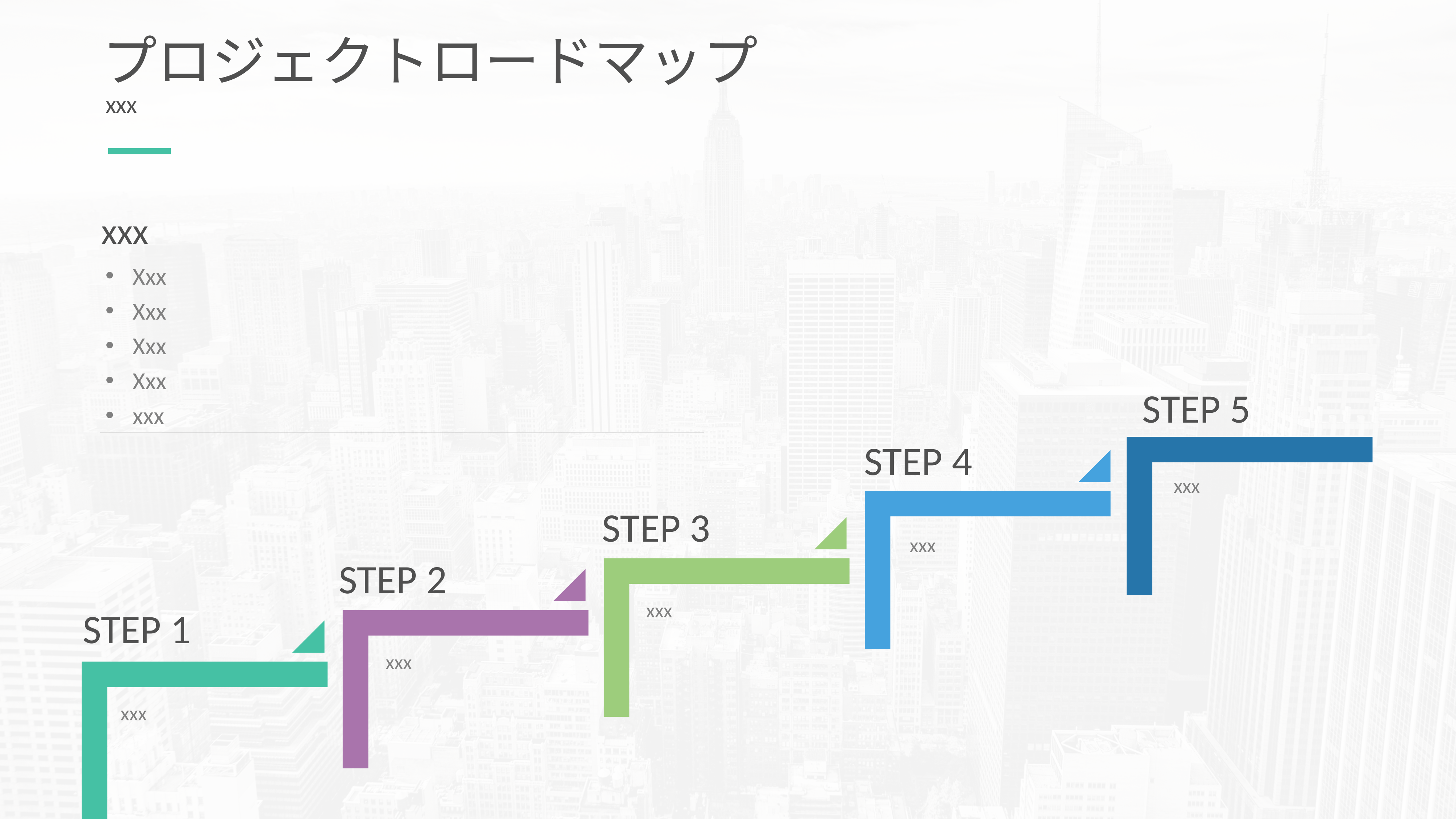

# プロジェクトロードマップ
xxx
xxx
Xxx
Xxx
Xxx
Xxx
xxx
STEP 5

STEP 4

xxx

STEP 3

xxx
STEP 2

xxx

STEP 1

xxx

xxx